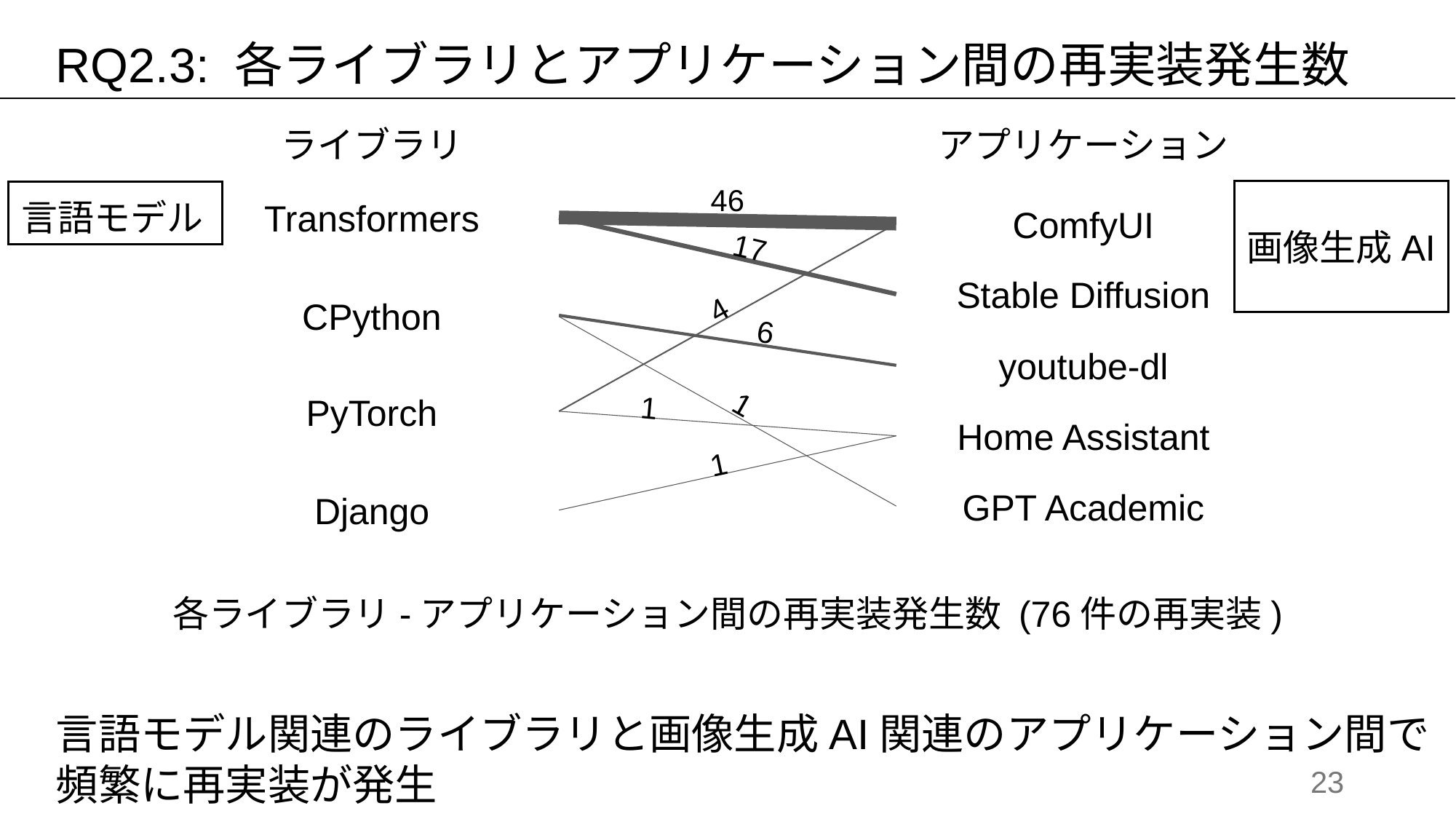

RQ2.3: 各ライブラリとアプリケーション間の再実装発生数
ライブラリ
アプリケーション
46

言語モデル
Transformers
ComfyUI
画像生成AI
17
Stable Diffusion
4
CPython
6
youtube-dl
1
1
PyTorch
Home Assistant
1
GPT Academic
Django
各ライブラリ-アプリケーション間の再実装発生数 (76件の再実装)
言語モデル関連のライブラリと画像生成AI関連のアプリケーション間で頻繁に再実装が発生
23